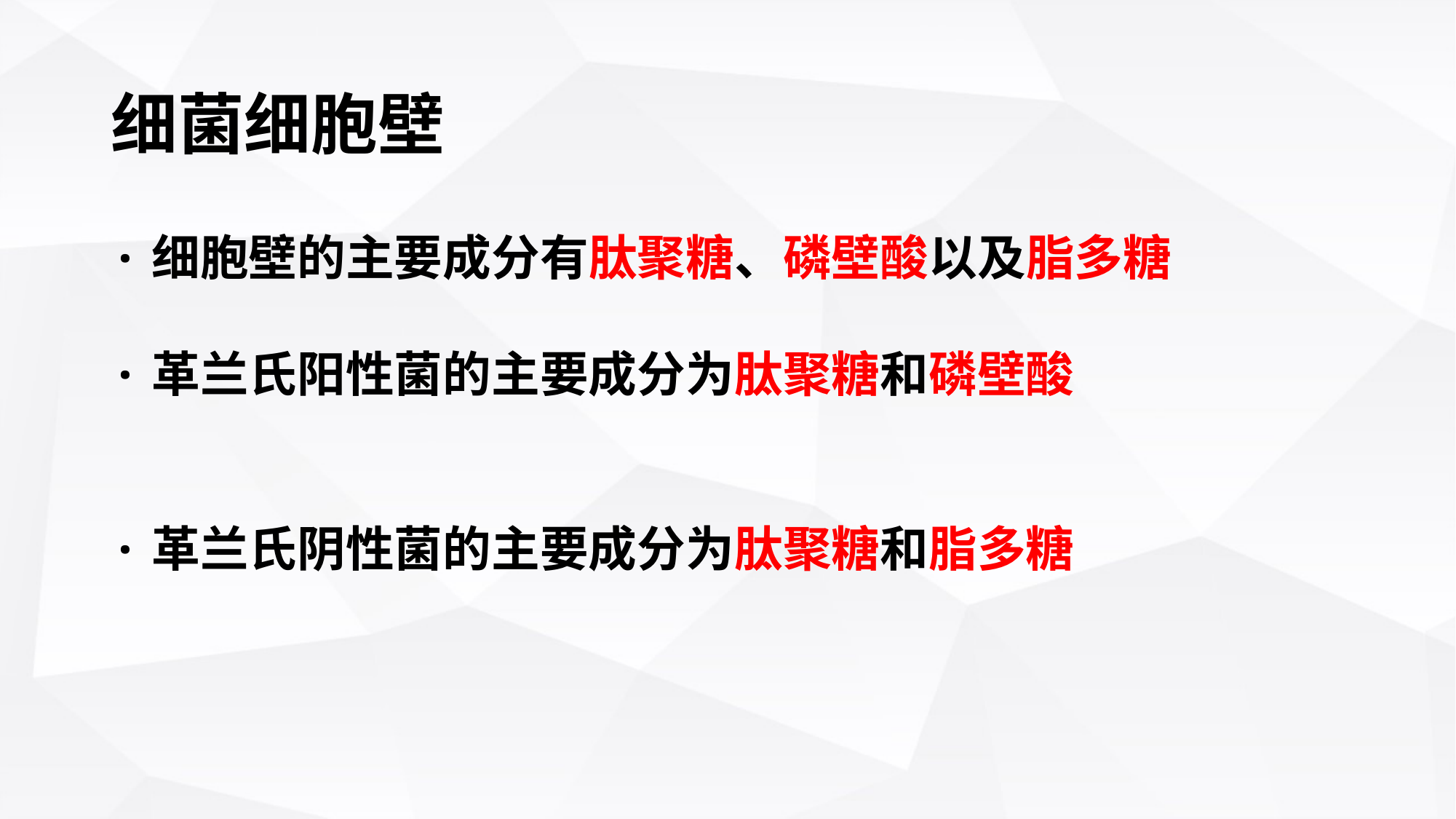

# 细菌细胞壁
·细胞壁的主要成分有肽聚糖、磷壁酸以及脂多糖

·革兰氏阳性菌的主要成分为肽聚糖和磷壁酸

·革兰氏阴性菌的主要成分为肽聚糖和脂多糖